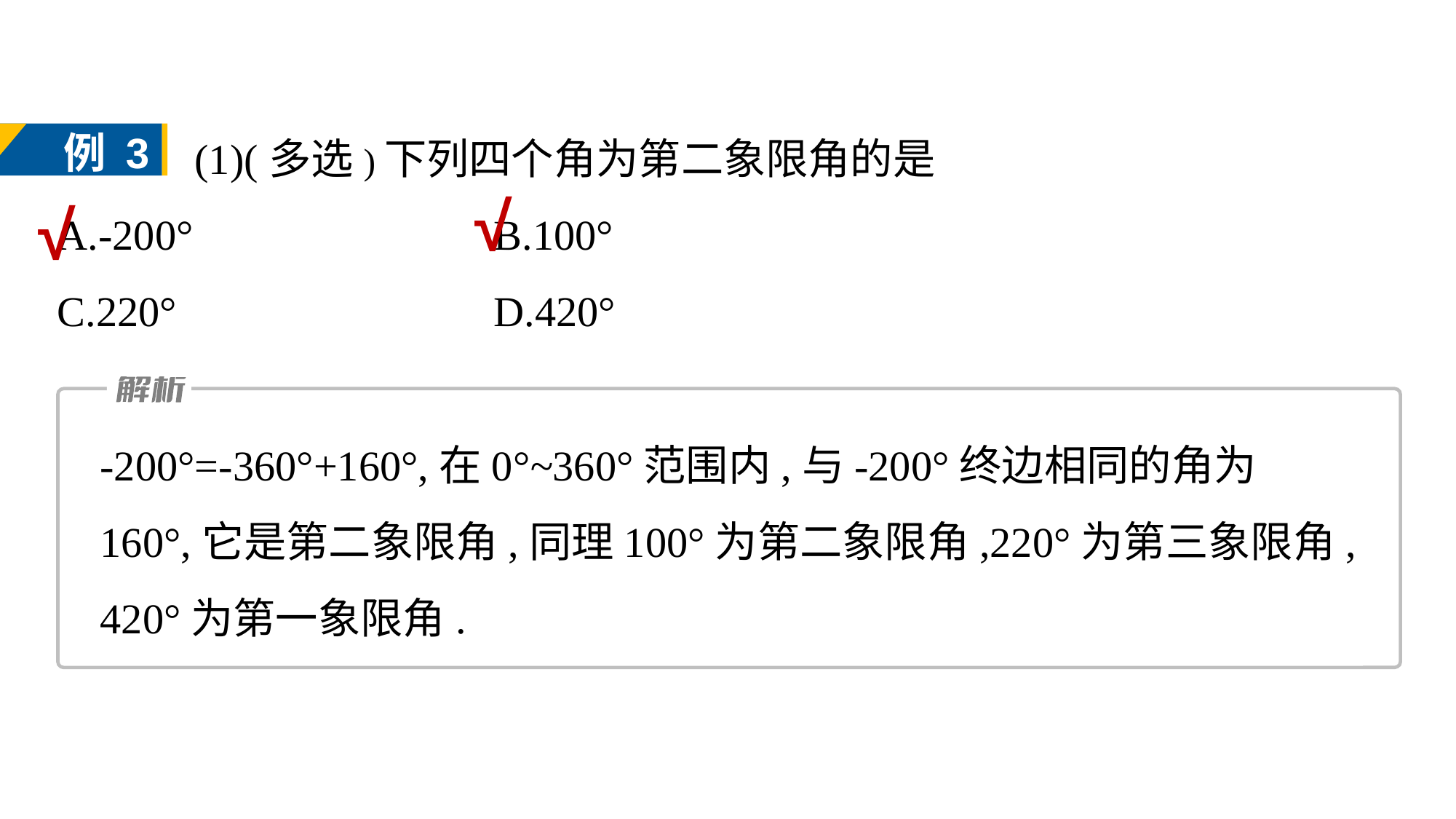

(1)(多选)下列四个角为第二象限角的是
A.-200°			B.100°
C.220°			D.420°
例 3

√
√

-200°=-360°+160°,在0°~360°范围内,与-200°终边相同的角为160°,它是第二象限角,同理100°为第二象限角,220°为第三象限角,420°为第一象限角.